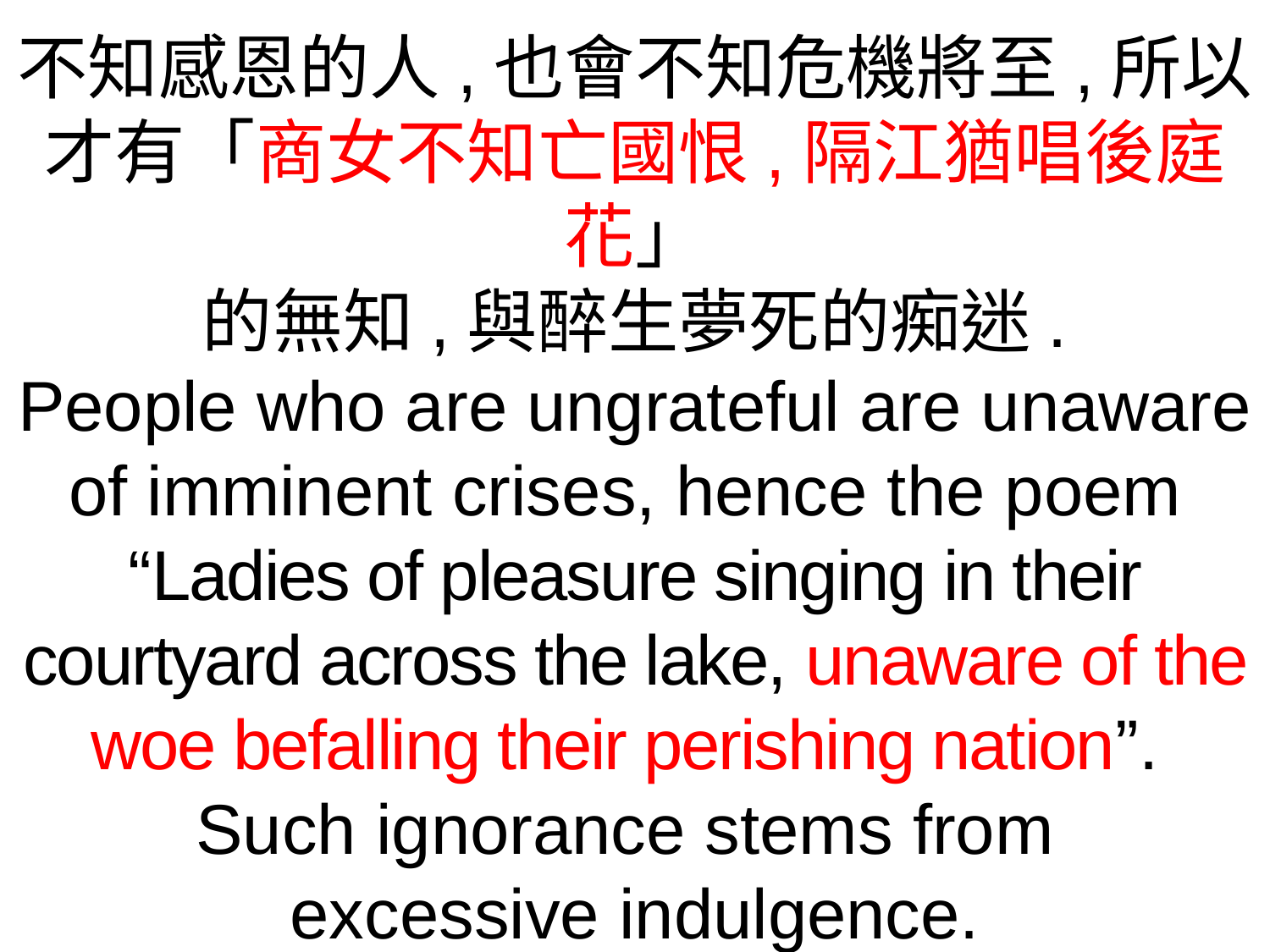

不知感恩的人,也會不知危機將至,所以才有「商女不知亡國恨,隔江猶唱後庭花」
的無知,與醉生夢死的痴迷.
People who are ungrateful are unaware of imminent crises, hence the poem
“Ladies of pleasure singing in their courtyard across the lake, unaware of the woe befalling their perishing nation”.
Such ignorance stems from
excessive indulgence.